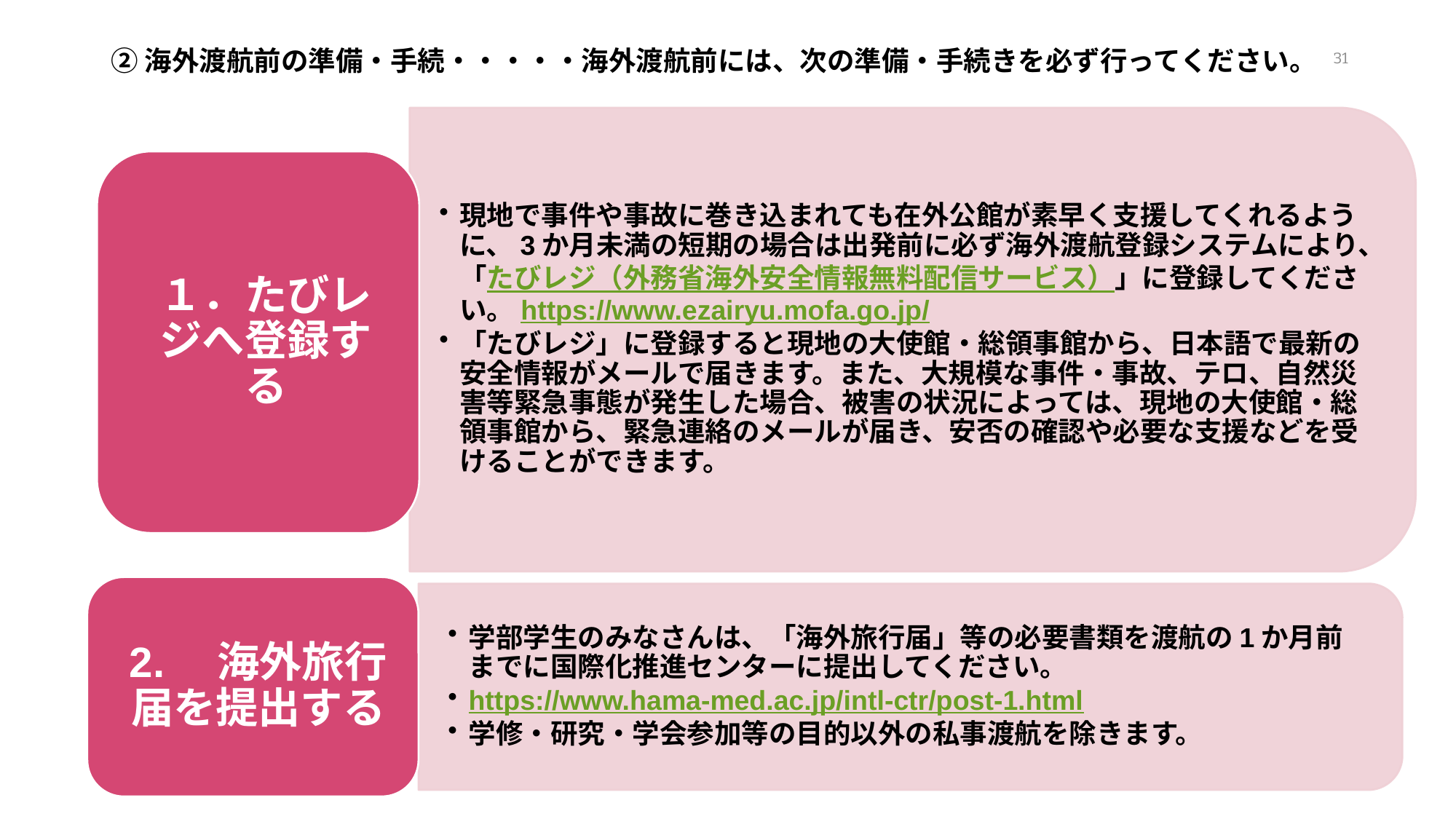

②海外渡航前の準備・手続・・・・・海外渡航前には、次の準備・手続きを必ず行ってください。
31
現地で事件や事故に巻き込まれても在外公館が素早く支援してくれるように、3か月未満の短期の場合は出発前に必ず海外渡航登録システムにより、「たびレジ（外務省海外安全情報無料配信サービス）」に登録してください。https://www.ezairyu.mofa.go.jp/
「たびレジ」に登録すると現地の大使館・総領事館から、日本語で最新の安全情報がメールで届きます。また、大規模な事件・事故、テロ、自然災害等緊急事態が発生した場合、被害の状況によっては、現地の大使館・総領事館から、緊急連絡のメールが届き、安否の確認や必要な支援などを受けることができます。
１．たびレジへ登録する
学部学生のみなさんは、「海外旅行届」等の必要書類を渡航の1か月前までに国際化推進センターに提出してください。
https://www.hama-med.ac.jp/intl-ctr/post-1.html
学修・研究・学会参加等の目的以外の私事渡航を除きます。
2.　海外旅行届を提出する